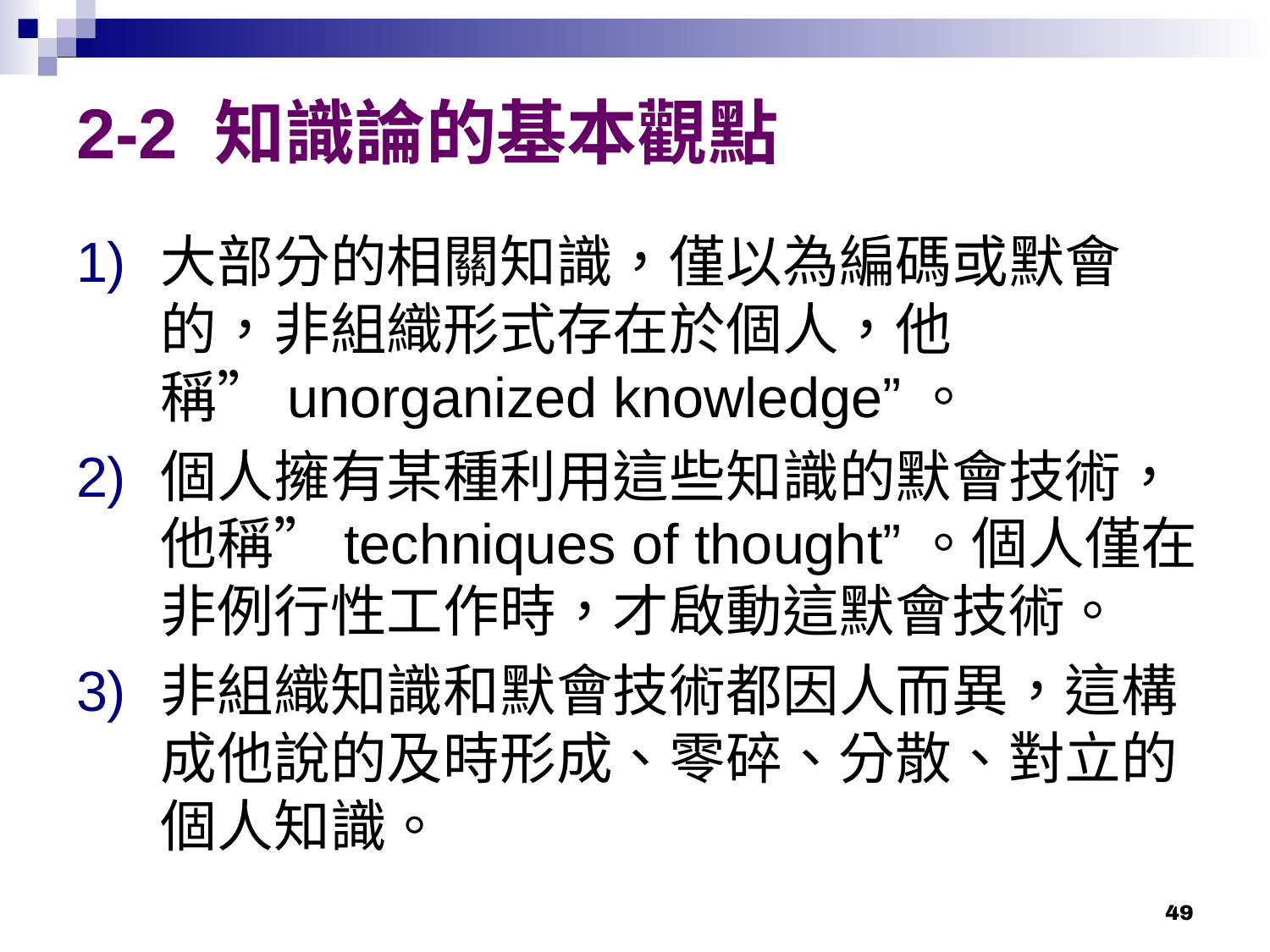

# 2-2 知識論的基本觀點
大部分的相關知識，僅以為編碼或默會的，非組織形式存在於個人，他稱”unorganized knowledge”。
個人擁有某種利用這些知識的默會技術，他稱”techniques of thought”。個人僅在非例行性工作時，才啟動這默會技術。
非組織知識和默會技術都因人而異，這構成他說的及時形成、零碎、分散、對立的個人知識。
49